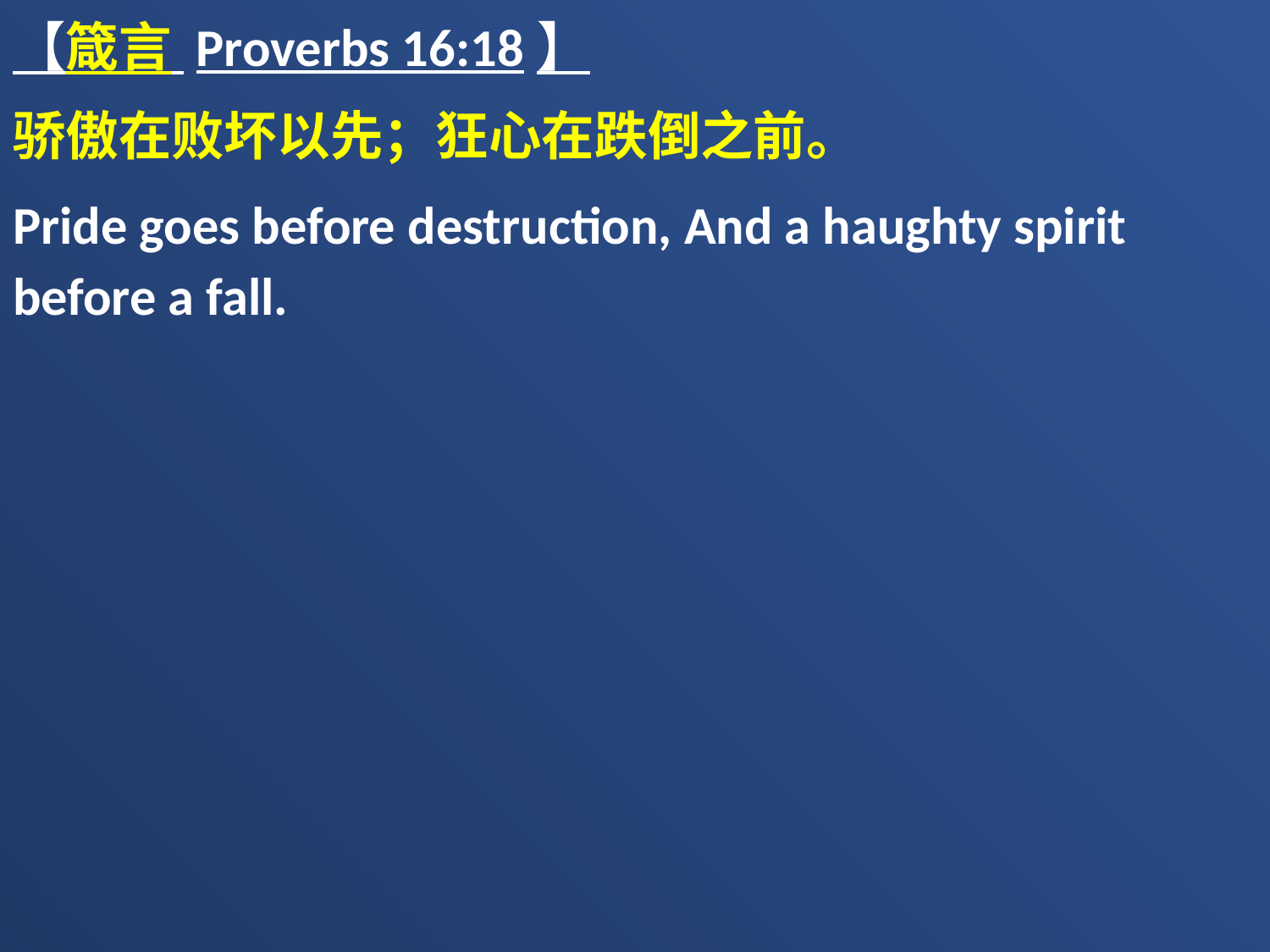

【箴言 Proverbs 16:18】
骄傲在败坏以先；狂心在跌倒之前。
Pride goes before destruction, And a haughty spirit before a fall.